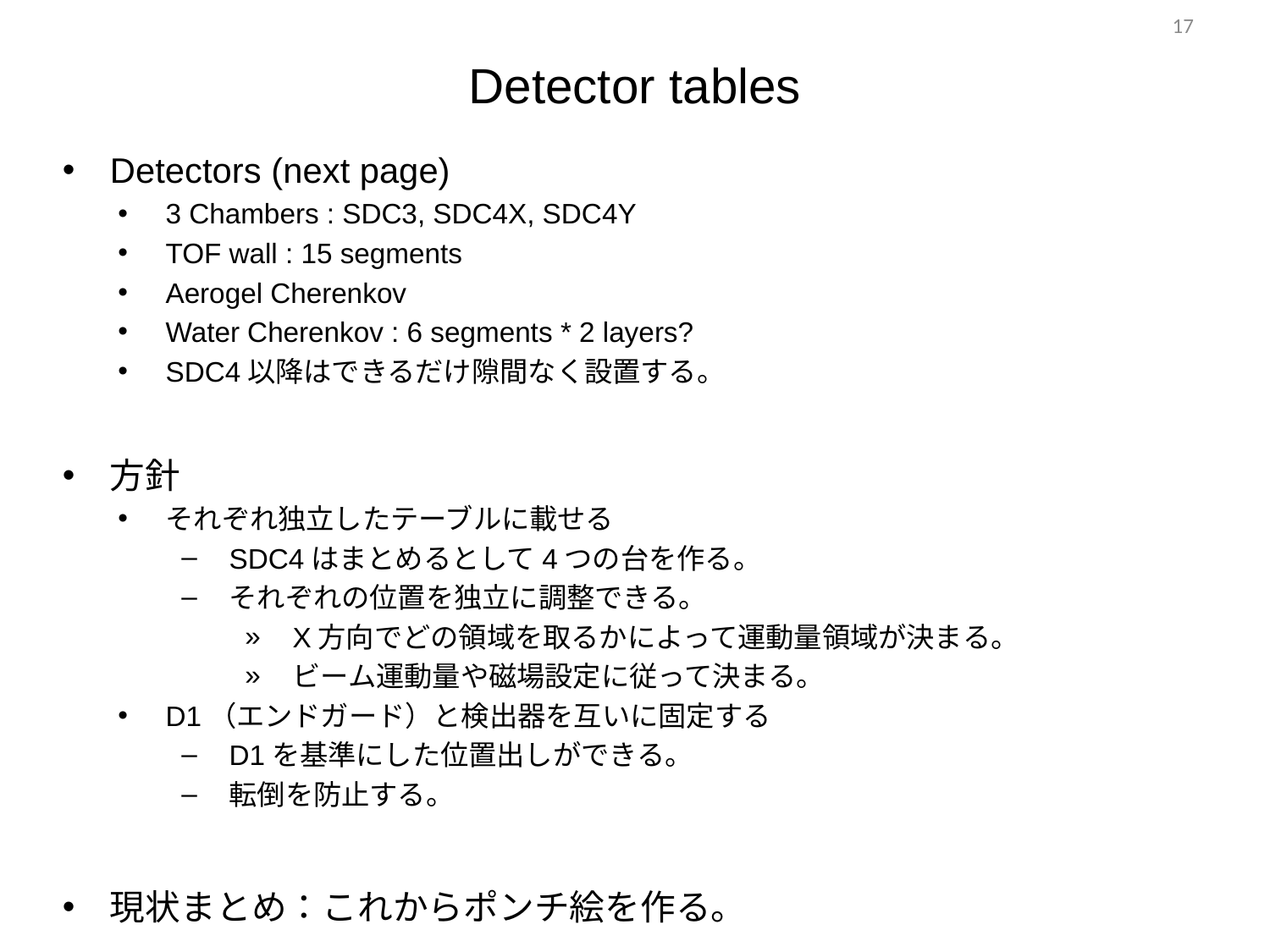

17
# Detector tables
Detectors (next page)
3 Chambers : SDC3, SDC4X, SDC4Y
TOF wall : 15 segments
Aerogel Cherenkov
Water Cherenkov : 6 segments * 2 layers?
SDC4以降はできるだけ隙間なく設置する。

方針
それぞれ独立したテーブルに載せる
SDC4はまとめるとして4つの台を作る。
それぞれの位置を独立に調整できる。
X方向でどの領域を取るかによって運動量領域が決まる。
ビーム運動量や磁場設定に従って決まる。
D1（エンドガード）と検出器を互いに固定する
D1を基準にした位置出しができる。
転倒を防止する。

現状まとめ：これからポンチ絵を作る。